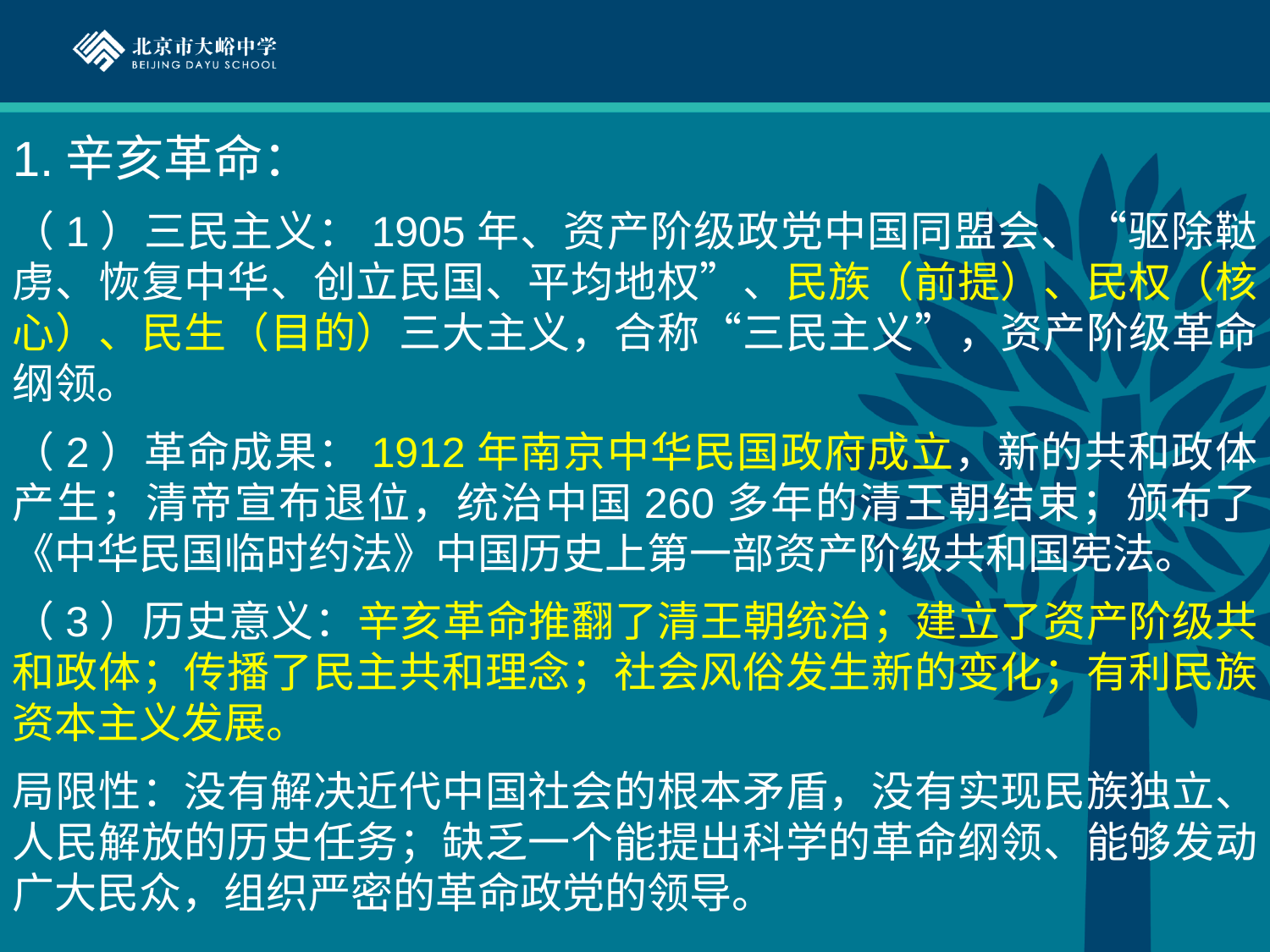

1.辛亥革命：
（1）三民主义：1905年、资产阶级政党中国同盟会、“驱除鞑虏、恢复中华、创立民国、平均地权”、民族（前提）、民权（核心）、民生（目的）三大主义，合称“三民主义”，资产阶级革命纲领。
（2）革命成果：1912年南京中华民国政府成立，新的共和政体产生；清帝宣布退位，统治中国260多年的清王朝结束；颁布了《中华民国临时约法》中国历史上第一部资产阶级共和国宪法。
（3）历史意义：辛亥革命推翻了清王朝统治；建立了资产阶级共和政体；传播了民主共和理念；社会风俗发生新的变化；有利民族资本主义发展。
局限性：没有解决近代中国社会的根本矛盾，没有实现民族独立、人民解放的历史任务；缺乏一个能提出科学的革命纲领、能够发动广大民众，组织严密的革命政党的领导。